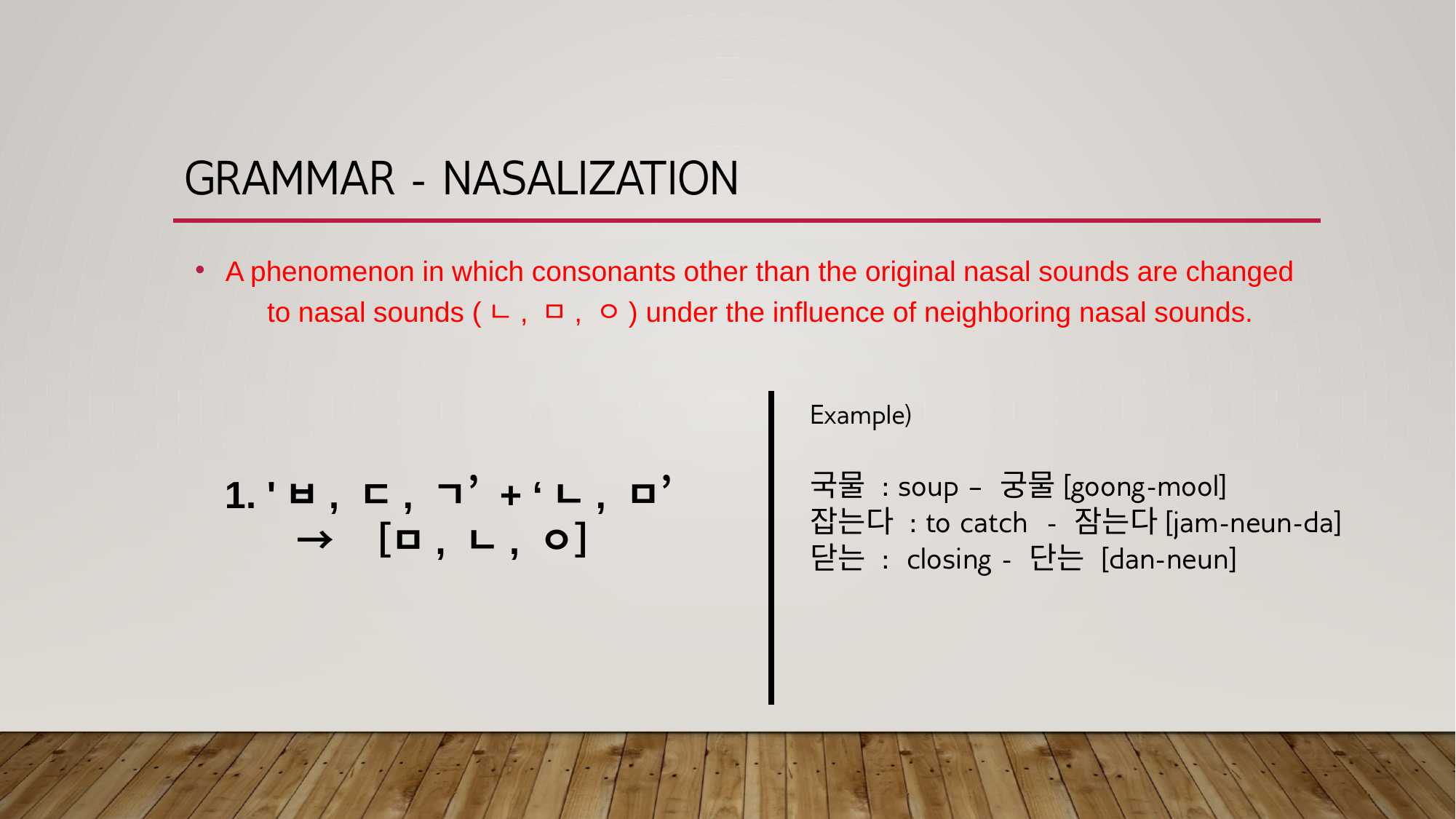

# Grammar - nasalization
A phenomenon in which consonants other than the original nasal sounds are changed to nasal sounds (ㄴ, ㅁ, ㅇ) under the influence of neighboring nasal sounds.

Example)

국물 : soup – 궁물[goong-mool]
잡는다 : to catch  - 잠는다[jam-neun-da]
닫는 :  closing - 단는 [dan-neun]

1. 'ㅂ, ㄷ, ㄱ’ + ‘ㄴ, ㅁ’
→ ［ㅁ, ㄴ, ㅇ］